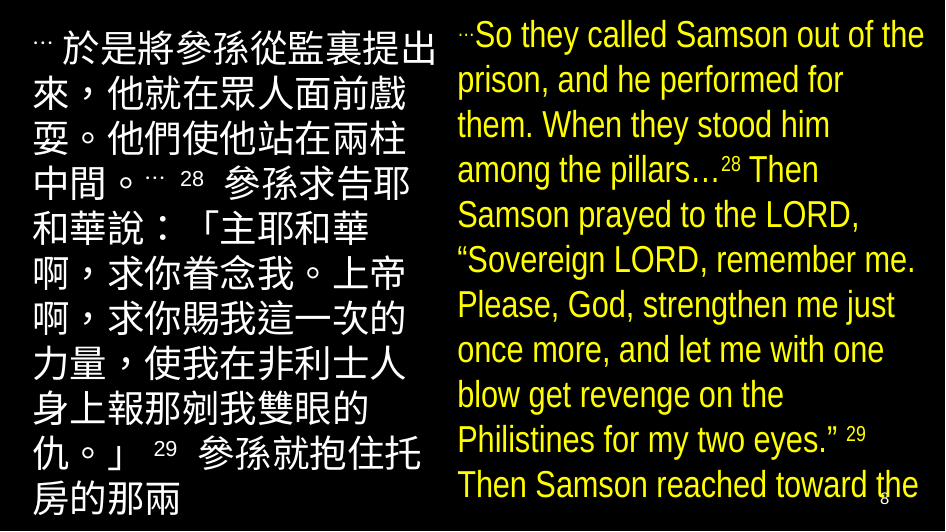

…So they called Samson out of the prison, and he performed for them. When they stood him among the pillars…28 Then Samson prayed to the Lord, “Sovereign Lord, remember me. Please, God, strengthen me just once more, and let me with one blow get revenge on the Philistines for my two eyes.” 29 Then Samson reached toward the
…於是將參孫從監裏提出來，他就在眾人面前戲耍。他們使他站在兩柱中間。… 28 參孫求告耶和華說：「主耶和華啊，求你眷念我。上帝啊，求你賜我這一次的力量，使我在非利士人身上報那剜我雙眼的仇。」29 參孫就抱住托房的那兩
8